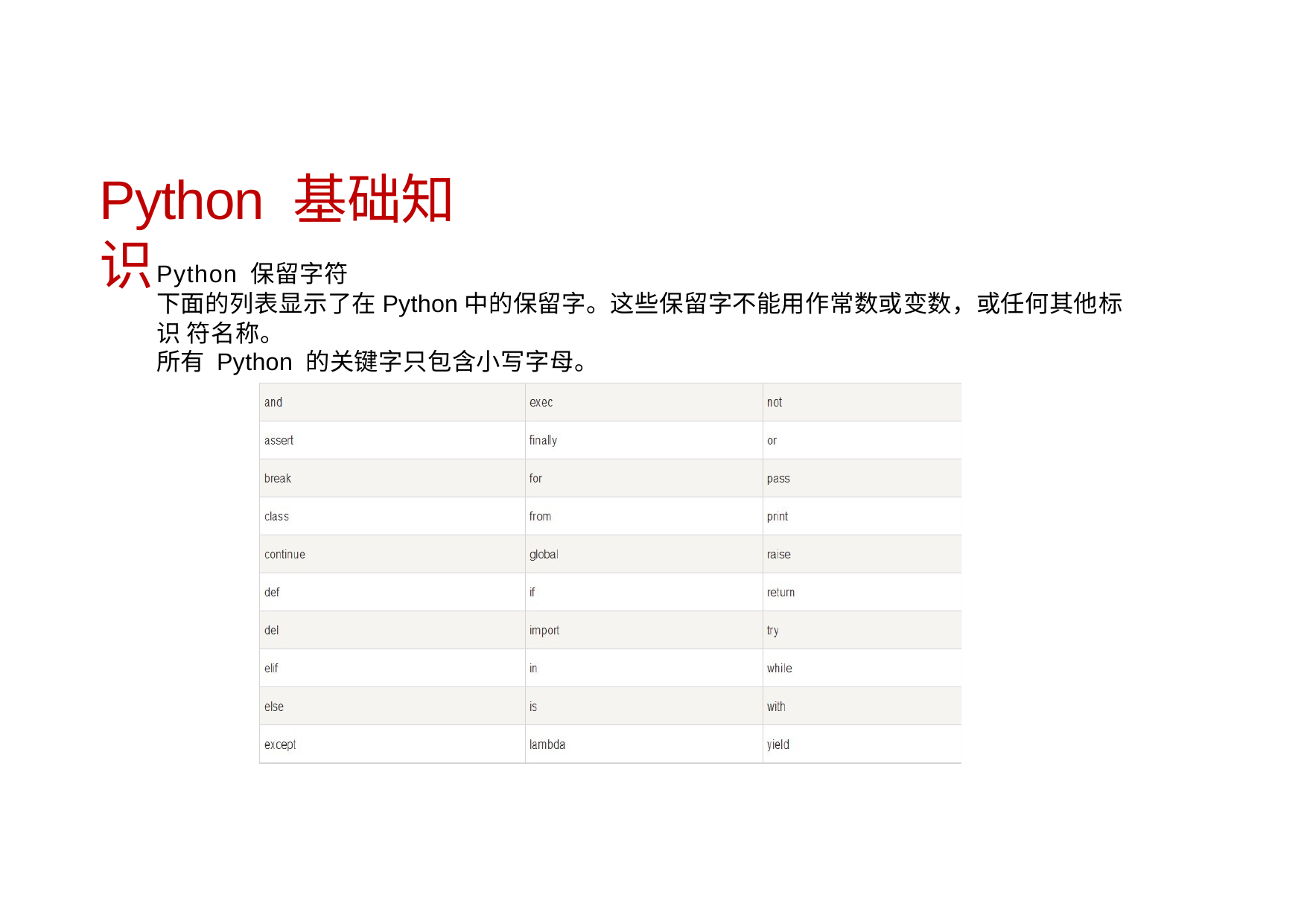

# Python 基础知识
Python 保留字符
下面的列表显示了在Python中的保留字。这些保留字不能用作常数或变数，或任何其他标识 符名称。
所有 Python 的关键字只包含小写字母。